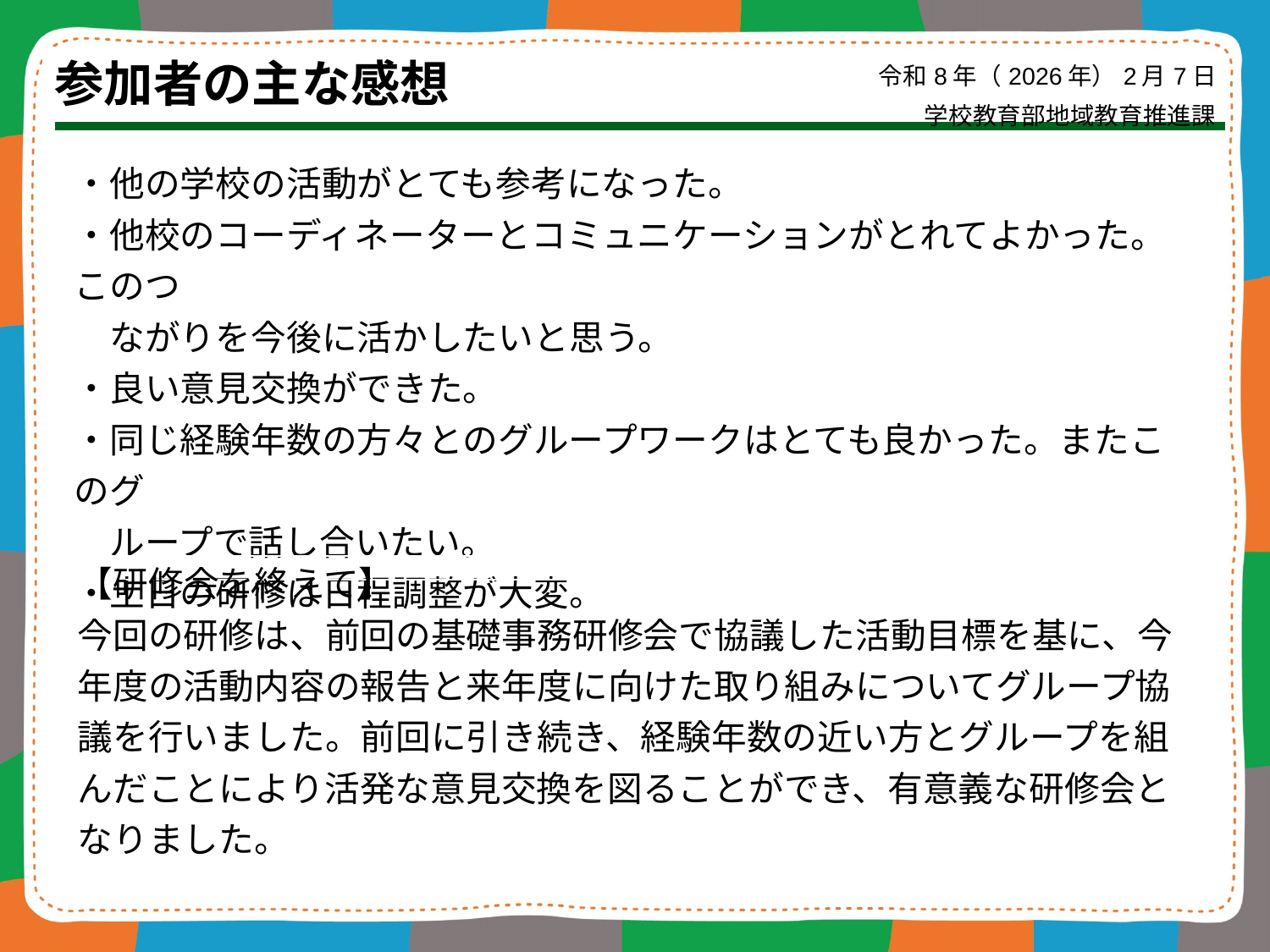

参加者の主な感想
令和8年（2026年）2月7日
学校教育部地域教育推進課
| ・他の学校の活動がとても参考になった。 ・他校のコーディネーターとコミュニケーションがとれてよかった。このつ 　ながりを今後に活かしたいと思う。 　　　 ・良い意見交換ができた。 ・同じ経験年数の方々とのグループワークはとても良かった。またこのグ 　ループで話し合いたい。 ・土日の研修は日程調整が大変。 |
| --- |
| 【研修会を終えて】 今回の研修は、前回の基礎事務研修会で協議した活動目標を基に、今年度の活動内容の報告と来年度に向けた取り組みについてグループ協議を行いました。前回に引き続き、経験年数の近い方とグループを組んだことにより活発な意見交換を図ることができ、有意義な研修会となりました。 |
| --- |